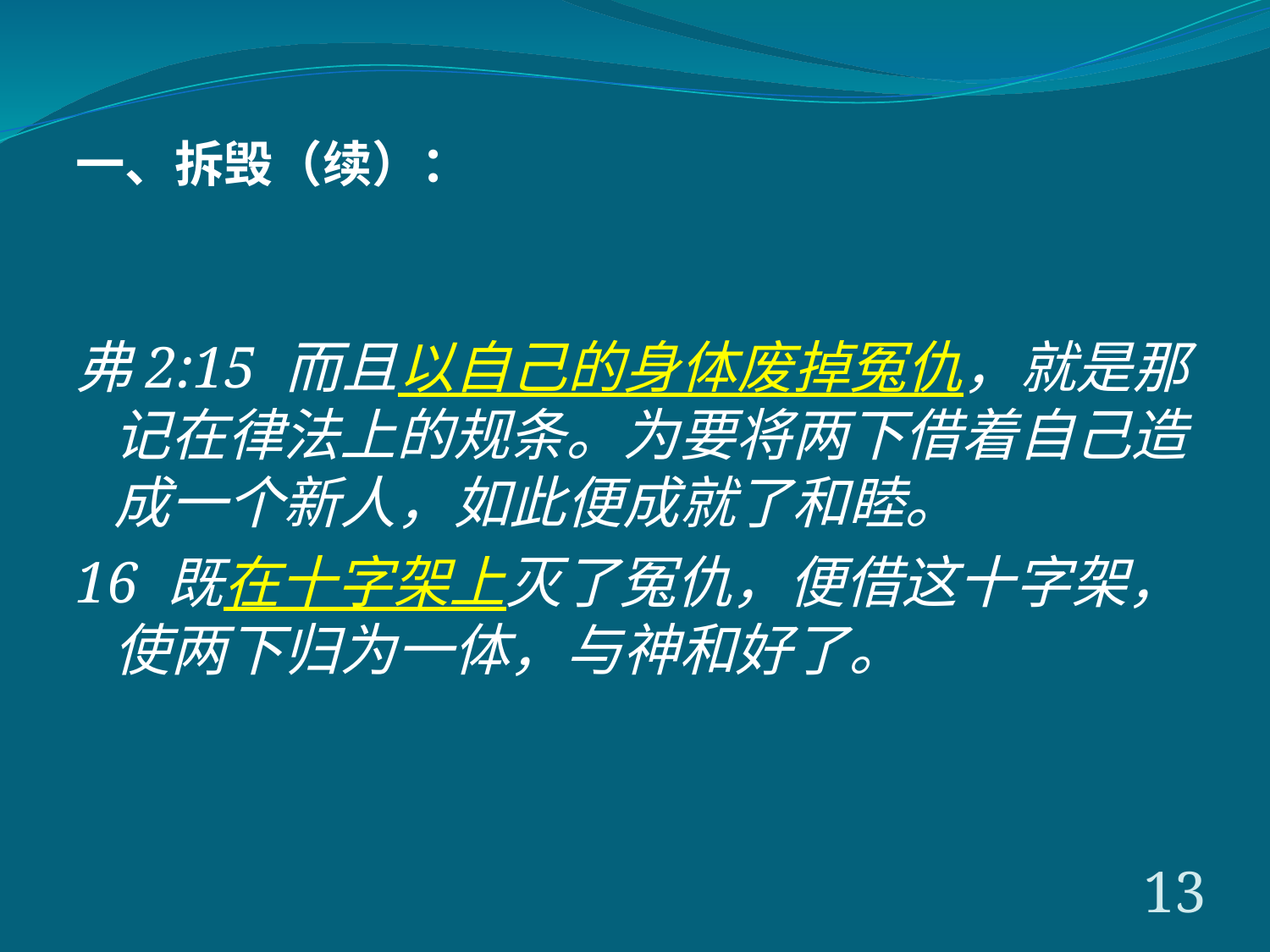

一、拆毁（续）：

弗2:15 而且以自己的身体废掉冤仇，就是那记在律法上的规条。为要将两下借着自己造成一个新人，如此便成就了和睦。
16 既在十字架上灭了冤仇，便借这十字架，使两下归为一体，与神和好了。

13